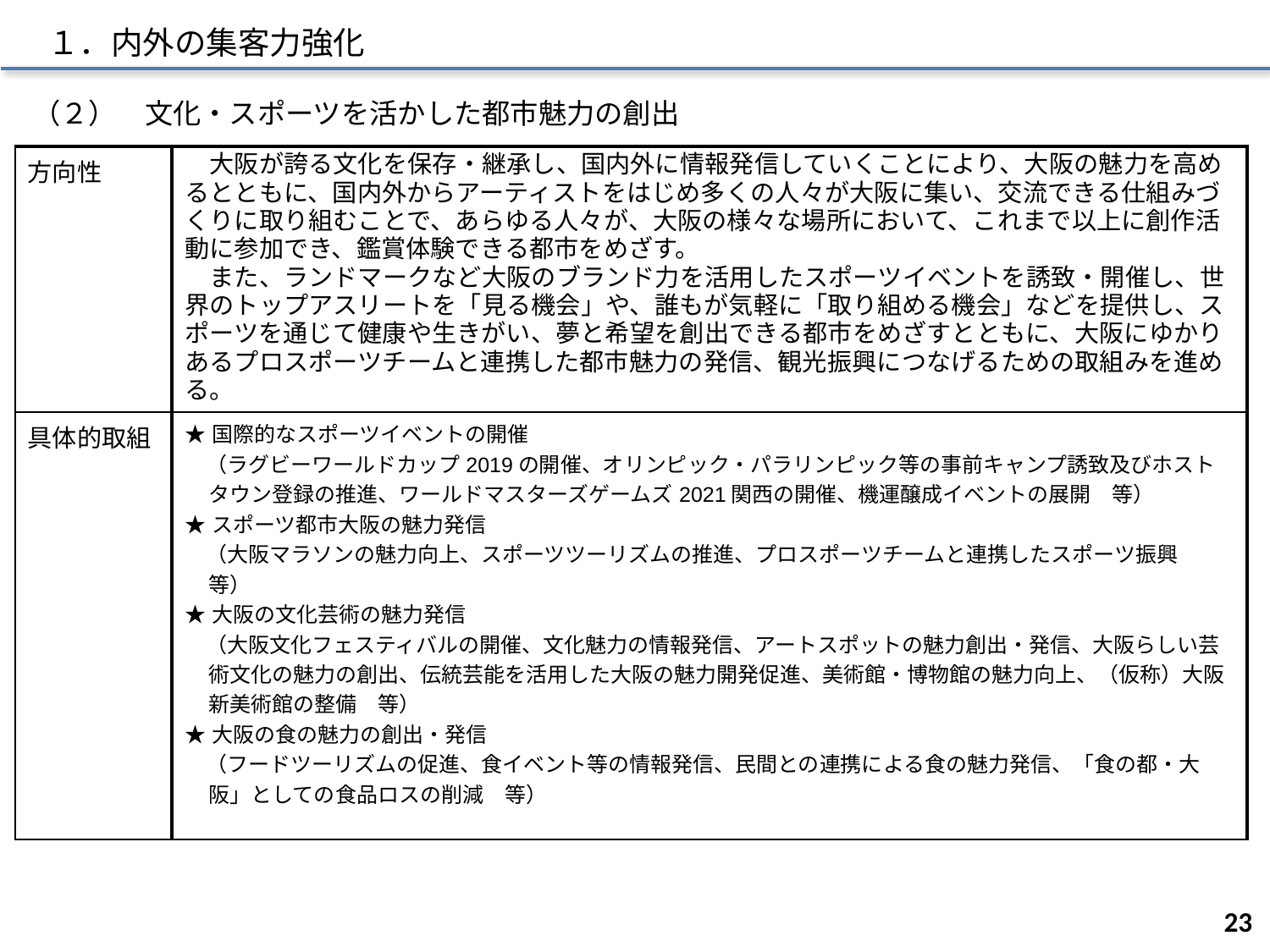

１．内外の集客力強化
（２）　文化・スポーツを活かした都市魅力の創出
| 方向性 | 大阪が誇る文化を保存・継承し、国内外に情報発信していくことにより、大阪の魅力を高めるとともに、国内外からアーティストをはじめ多くの人々が大阪に集い、交流できる仕組みづくりに取り組むことで、あらゆる人々が、大阪の様々な場所において、これまで以上に創作活動に参加でき、鑑賞体験できる都市をめざす。 　また、ランドマークなど大阪のブランド力を活用したスポーツイベントを誘致・開催し、世界のトップアスリートを「見る機会」や、誰もが気軽に「取り組める機会」などを提供し、スポーツを通じて健康や生きがい、夢と希望を創出できる都市をめざすとともに、大阪にゆかりあるプロスポーツチームと連携した都市魅力の発信、観光振興につなげるための取組みを進める。 |
| --- | --- |
| 具体的取組 | ★国際的なスポーツイベントの開催 　（ラグビーワールドカップ2019の開催、オリンピック・パラリンピック等の事前キャンプ誘致及びホストタウン登録の推進、ワールドマスターズゲームズ2021関西の開催、機運醸成イベントの展開　等） ★スポーツ都市大阪の魅力発信 　（大阪マラソンの魅力向上、スポーツツーリズムの推進、プロスポーツチームと連携したスポーツ振興　等） ★大阪の文化芸術の魅力発信 　（大阪文化フェスティバルの開催、文化魅力の情報発信、アートスポットの魅力創出・発信、大阪らしい芸術文化の魅力の創出、伝統芸能を活用した大阪の魅力開発促進、美術館・博物館の魅力向上、（仮称）大阪新美術館の整備　等） ★大阪の食の魅力の創出・発信 　（フードツーリズムの促進、食イベント等の情報発信、民間との連携による食の魅力発信、「食の都・大阪」としての食品ロスの削減　等） |
23